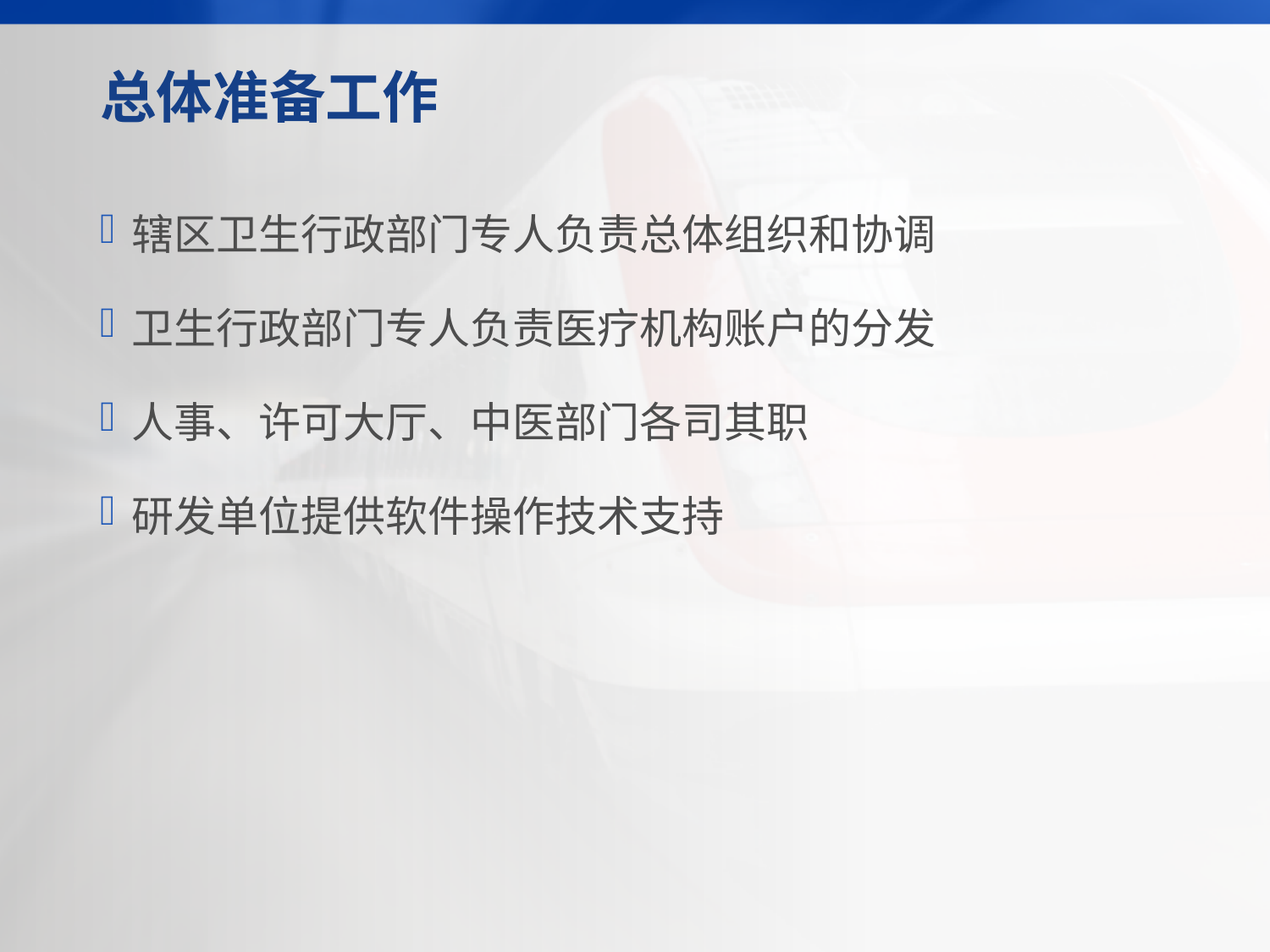

# 总体准备工作
辖区卫生行政部门专人负责总体组织和协调
卫生行政部门专人负责医疗机构账户的分发
人事、许可大厅、中医部门各司其职
研发单位提供软件操作技术支持